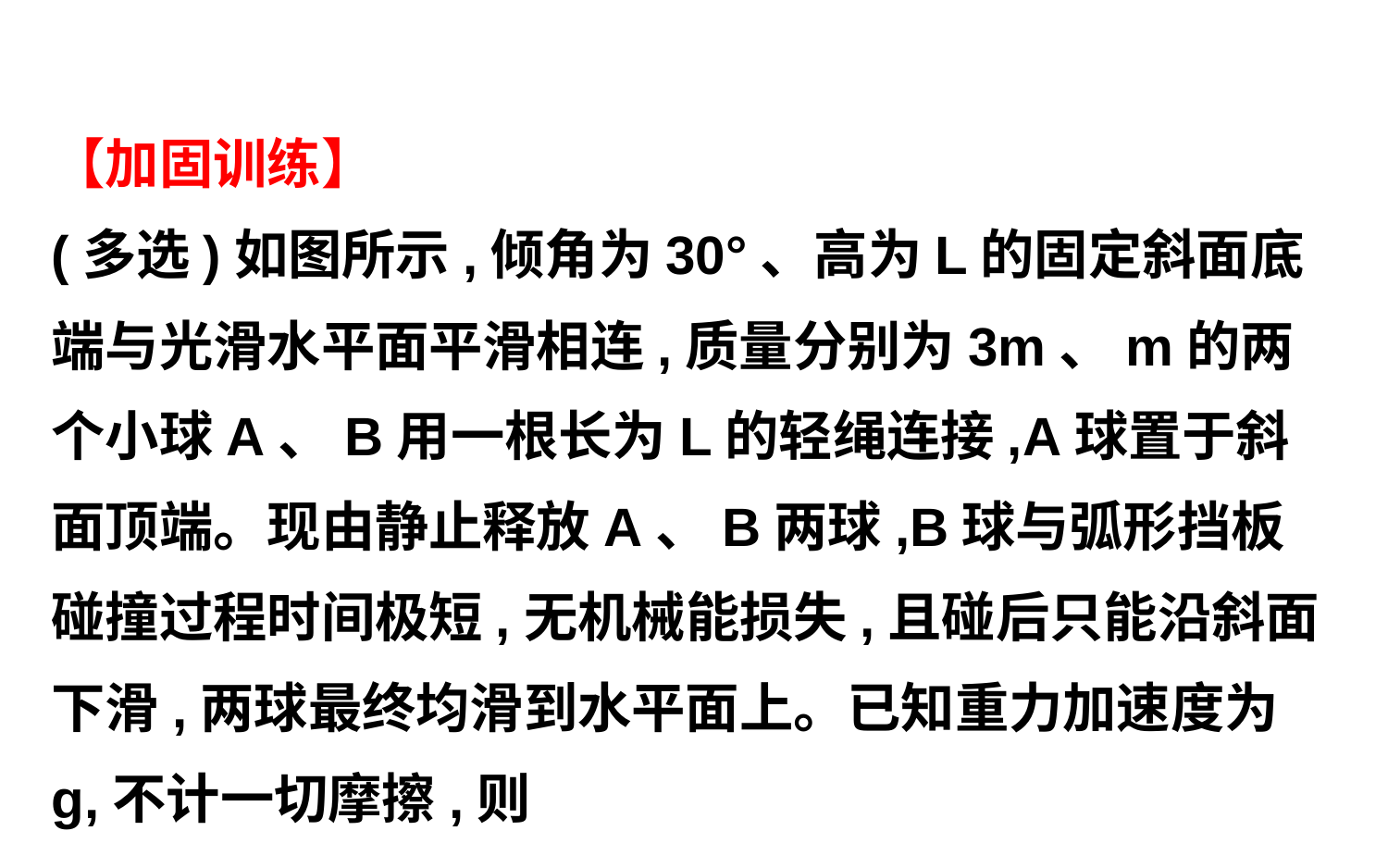

【加固训练】
(多选)如图所示,倾角为30°、高为L的固定斜面底端与光滑水平面平滑相连,质量分别为3m、m的两个小球A、B用一根长为L的轻绳连接,A球置于斜面顶端。现由静止释放A、B两球,B球与弧形挡板碰撞过程时间极短,无机械能损失,且碰后只能沿斜面下滑,两球最终均滑到水平面上。已知重力加速度为g,不计一切摩擦,则
(　　)